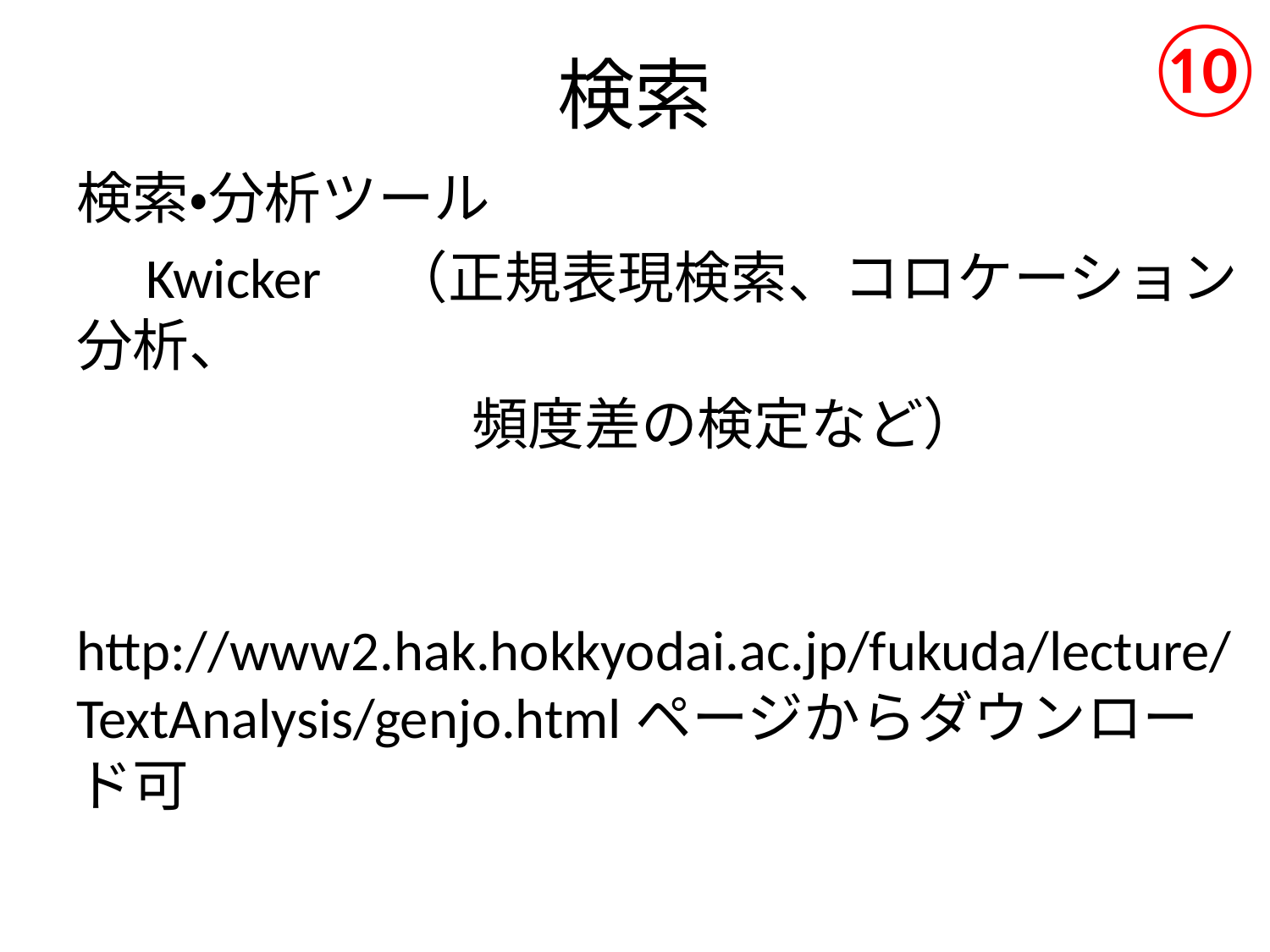

⑩
# 検索
検索・分析ツール
　Kwicker　（正規表現検索、コロケーション分析、
　　　　　　　頻度差の検定など）

  http://www2.hak.hokkyodai.ac.jp/fukuda/lecture/TextAnalysis/genjo.htmlページからダウンロード可